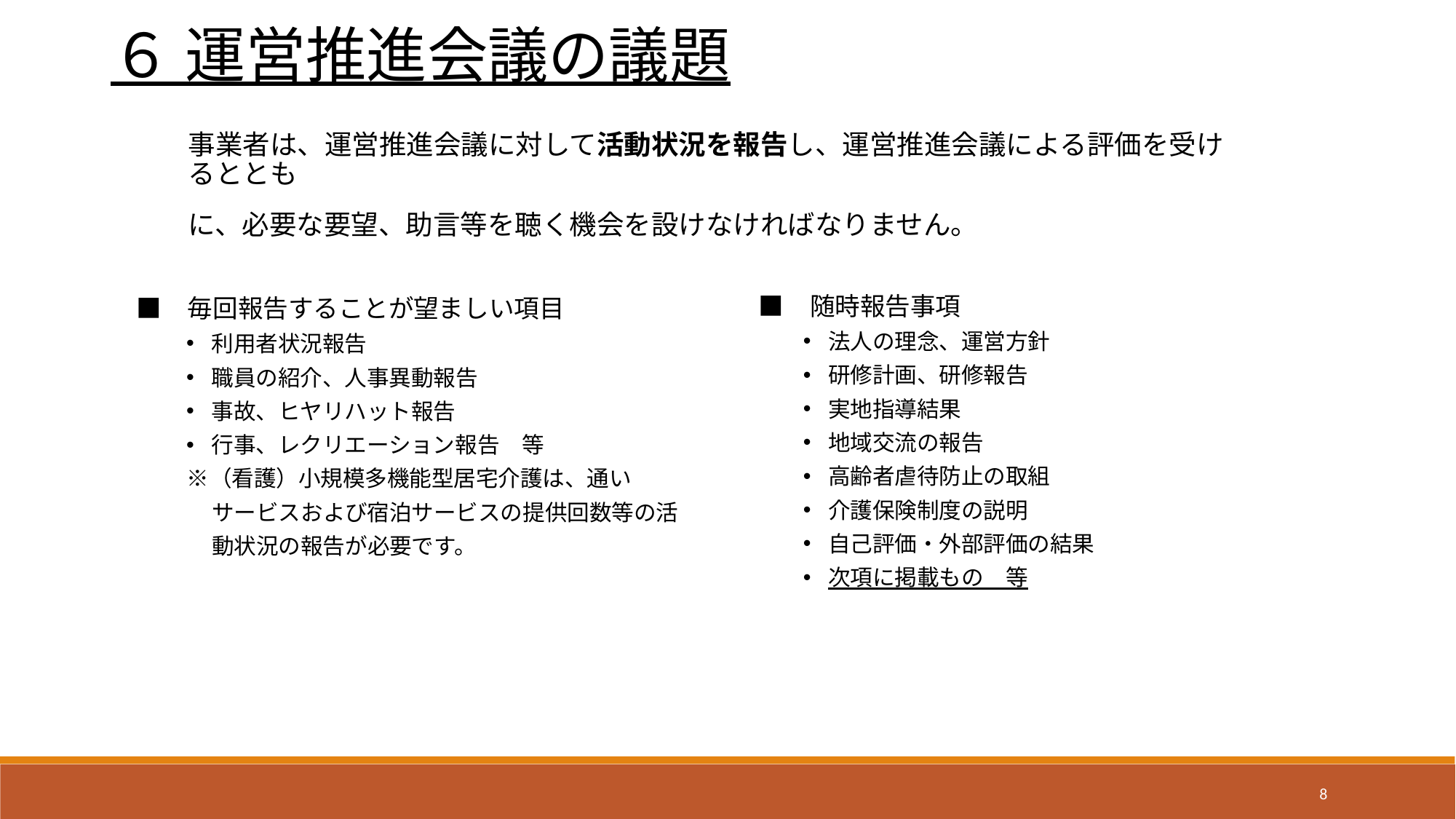

６ 運営推進会議の議題
事業者は、運営推進会議に対して活動状況を報告し、運営推進会議による評価を受けるととも
に、必要な要望、助言等を聴く機会を設けなければなりません。
 ■　随時報告事項
法人の理念、運営方針
研修計画、研修報告
実地指導結果
地域交流の報告
高齢者虐待防止の取組
介護保険制度の説明
自己評価・外部評価の結果
次項に掲載もの　等

■　毎回報告することが望ましい項目
利用者状況報告
職員の紹介、人事異動報告
事故、ヒヤリハット報告
行事、レクリエーション報告　等
※（看護）小規模多機能型居宅介護は、通い
     サービスおよび宿泊サービスの提供回数等の活
     動状況の報告が必要です。

8